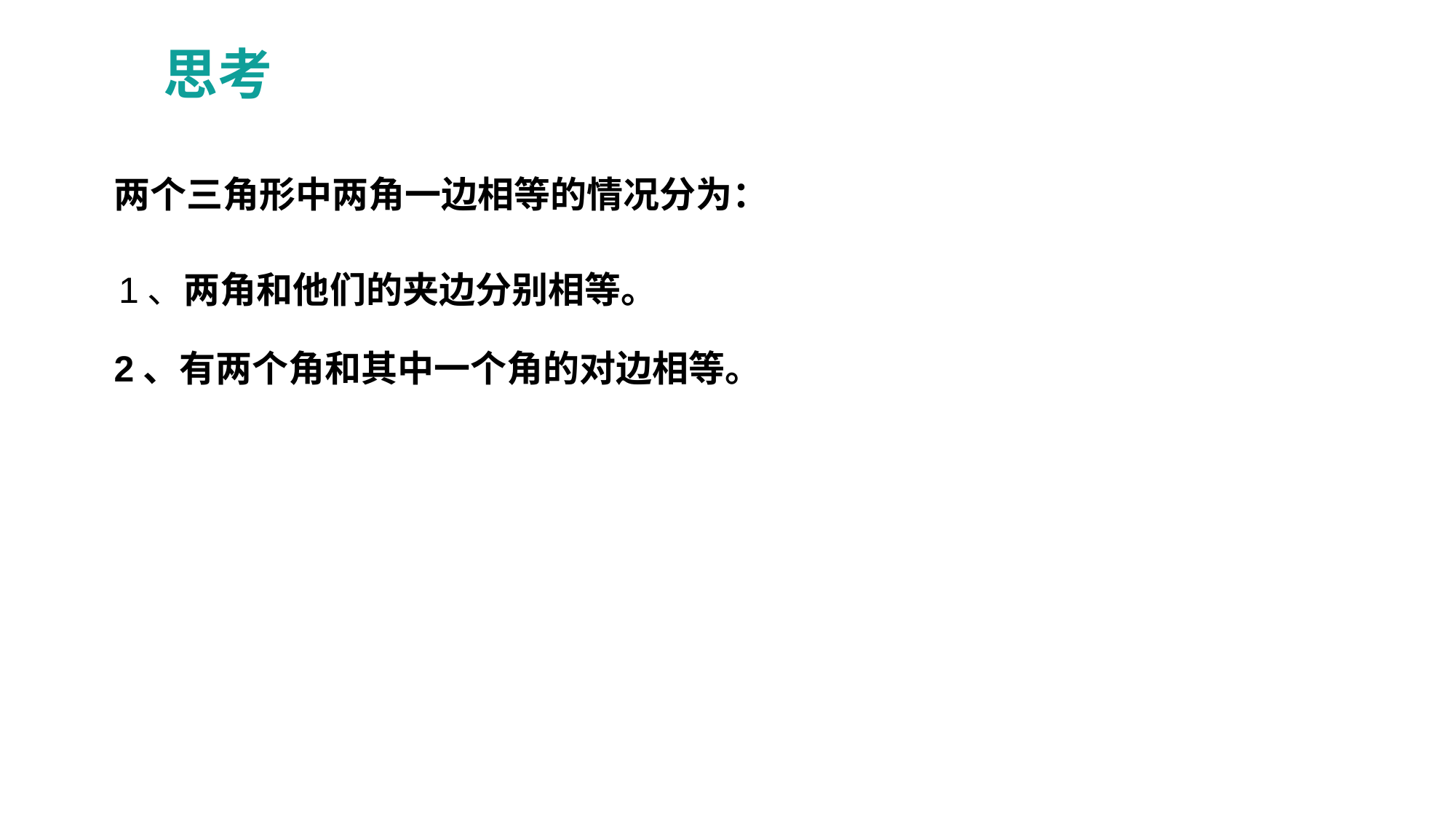

思考
两个三角形中两角一边相等的情况分为：
1、两角和他们的夹边分别相等。
2、有两个角和其中一个角的对边相等。